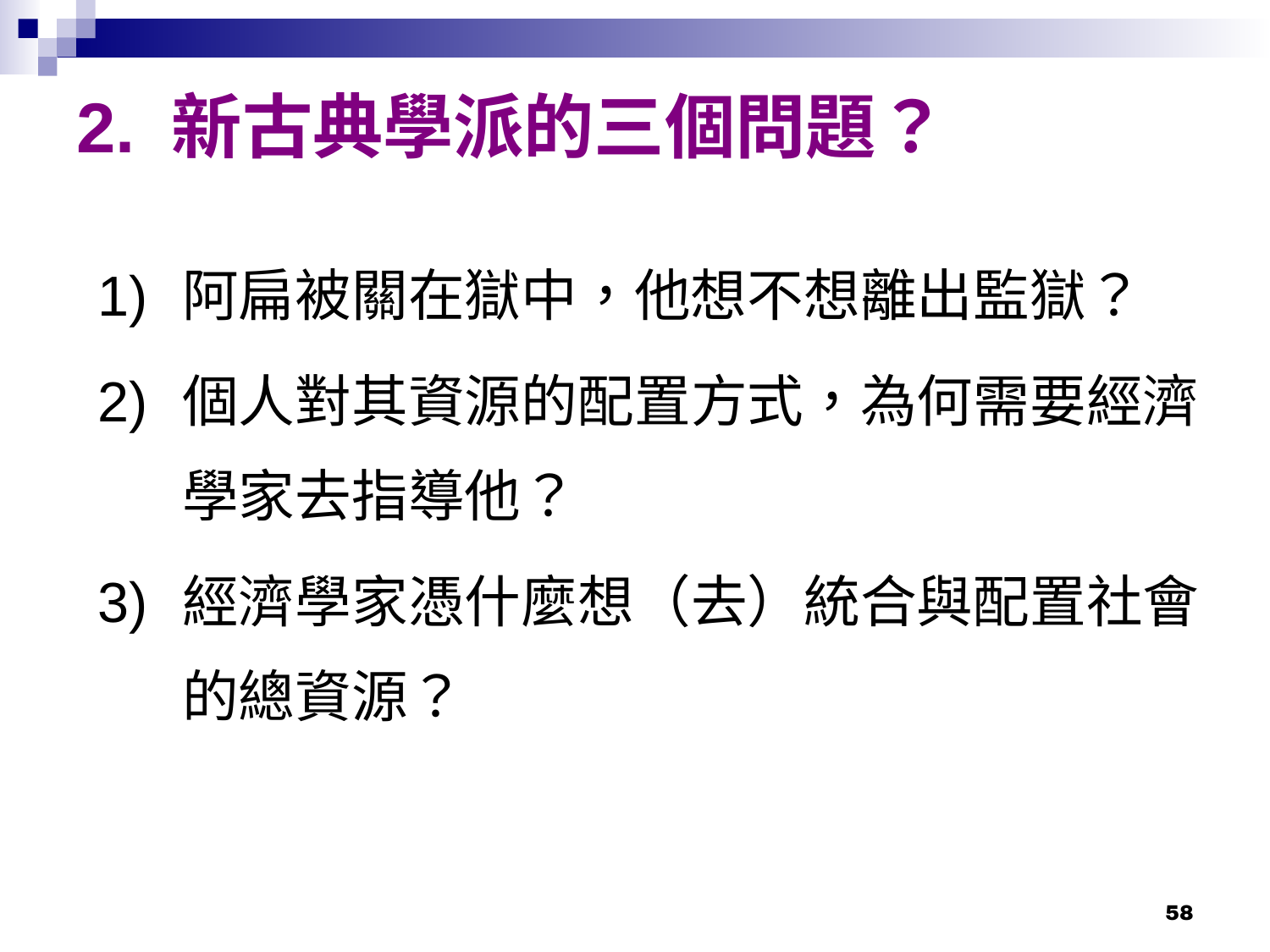

# 2. 新古典學派的三個問題？
阿扁被關在獄中，他想不想離出監獄？
個人對其資源的配置方式，為何需要經濟學家去指導他？
經濟學家憑什麼想（去）統合與配置社會的總資源？
58